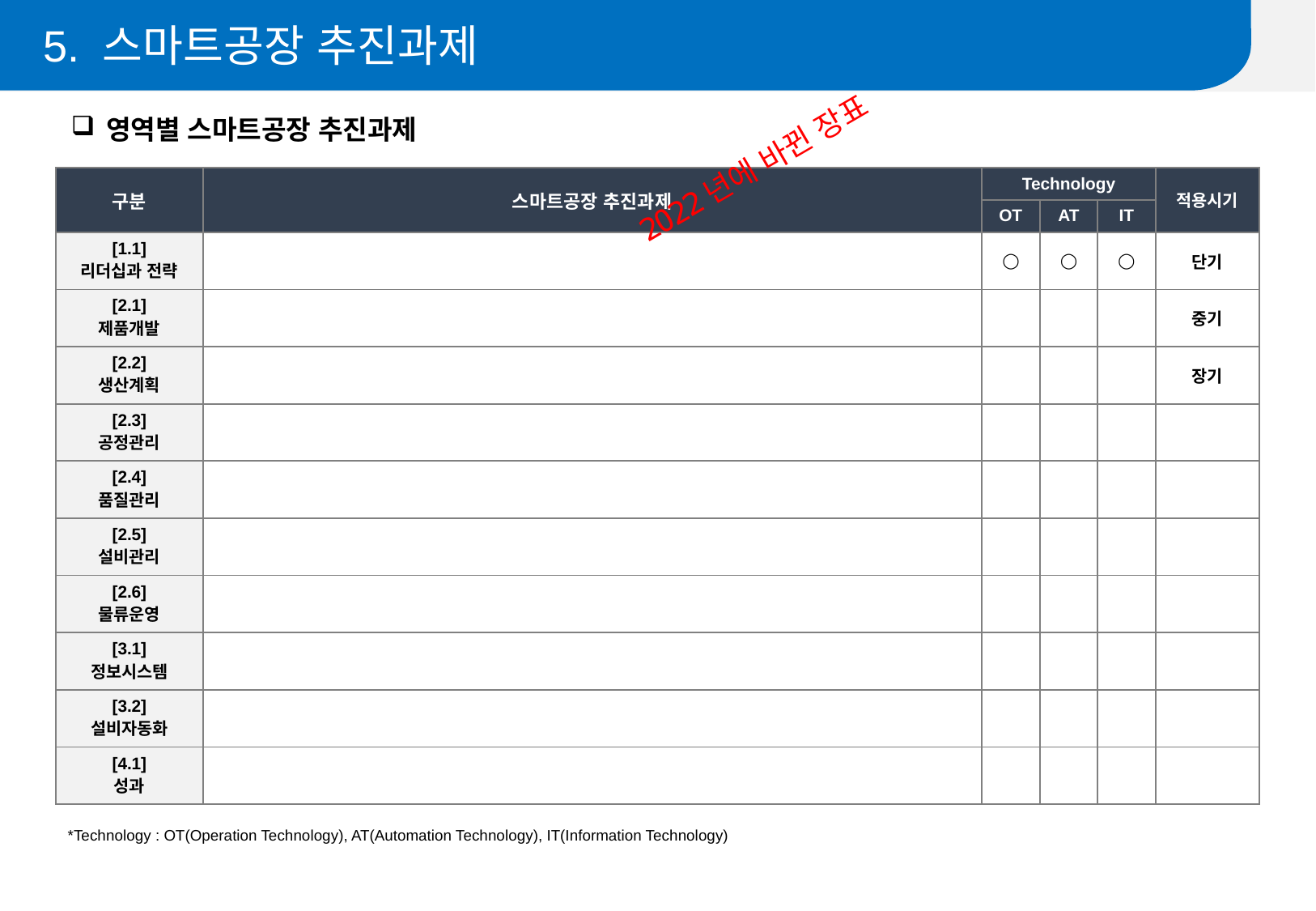

5. 스마트공장 추진과제
영역별 스마트공장 추진과제
2022년에 바뀐 장표
| 구분 | 스마트공장 추진과제 | Technology |  |  | 적용시기 |
| --- | --- | --- | --- | --- | --- |
|  |  | OT | AT | IT |  |
| [1.1] 리더십과 전략 |  | ◯ | ◯ | ◯ | 단기 |
| [2.1] 제품개발 |  |  |  |  | 중기 |
| [2.2] 생산계획 |  |  |  |  | 장기 |
| [2.3] 공정관리 |  |  |  |  |  |
| [2.4] 품질관리 |  |  |  |  |  |
| [2.5] 설비관리 |  |  |  |  |  |
| [2.6] 물류운영 |  |  |  |  |  |
| [3.1] 정보시스템 |  |  |  |  |  |
| [3.2] 설비자동화 |  |  |  |  |  |
| [4.1] 성과 |  |  |  |  |  |
*Technology : OT(Operation Technology), AT(Automation Technology), IT(Information Technology)